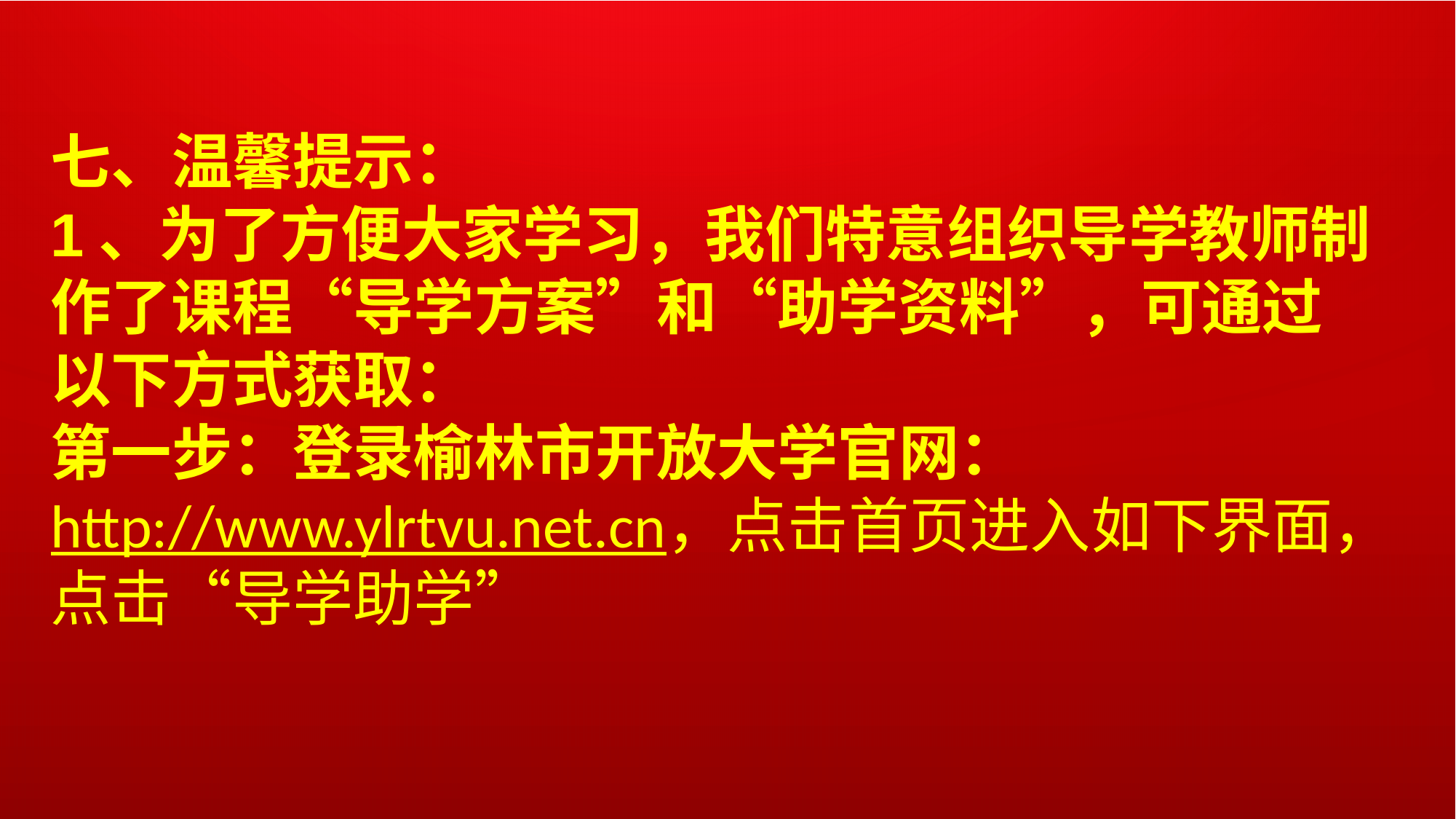

七、温馨提示：1、为了方便大家学习，我们特意组织导学教师制作了课程“导学方案”和“助学资料”，可通过以下方式获取：第一步：登录榆林市开放大学官网：http://www.ylrtvu.net.cn，点击首页进入如下界面，点击“导学助学”